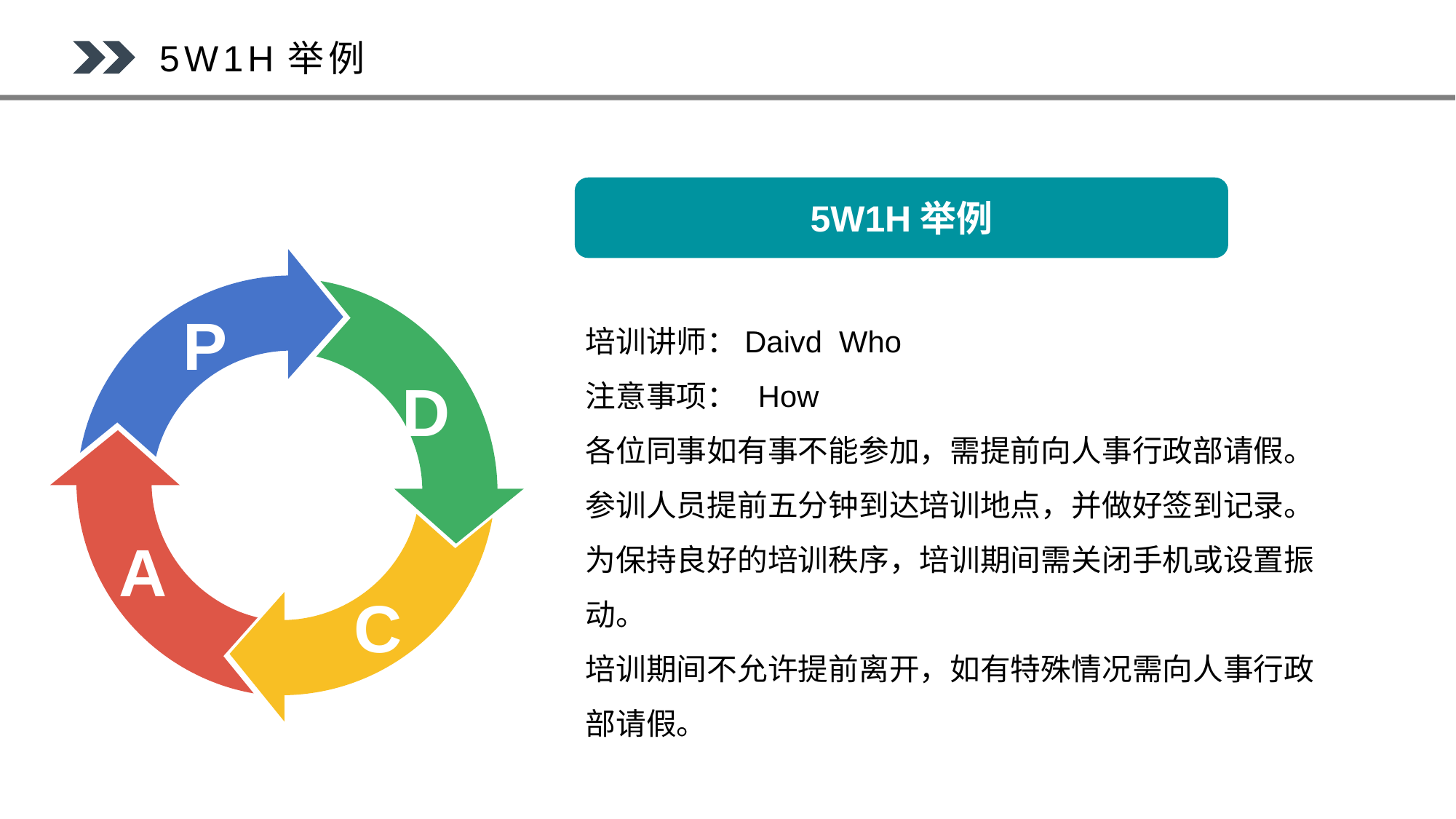

5W1H举例

5W1H举例
P
D
培训讲师：Daivd  Who
注意事项：  How
各位同事如有事不能参加，需提前向人事行政部请假。
参训人员提前五分钟到达培训地点，并做好签到记录。
为保持良好的培训秩序，培训期间需关闭手机或设置振动。
培训期间不允许提前离开，如有特殊情况需向人事行政部请假。
A
C